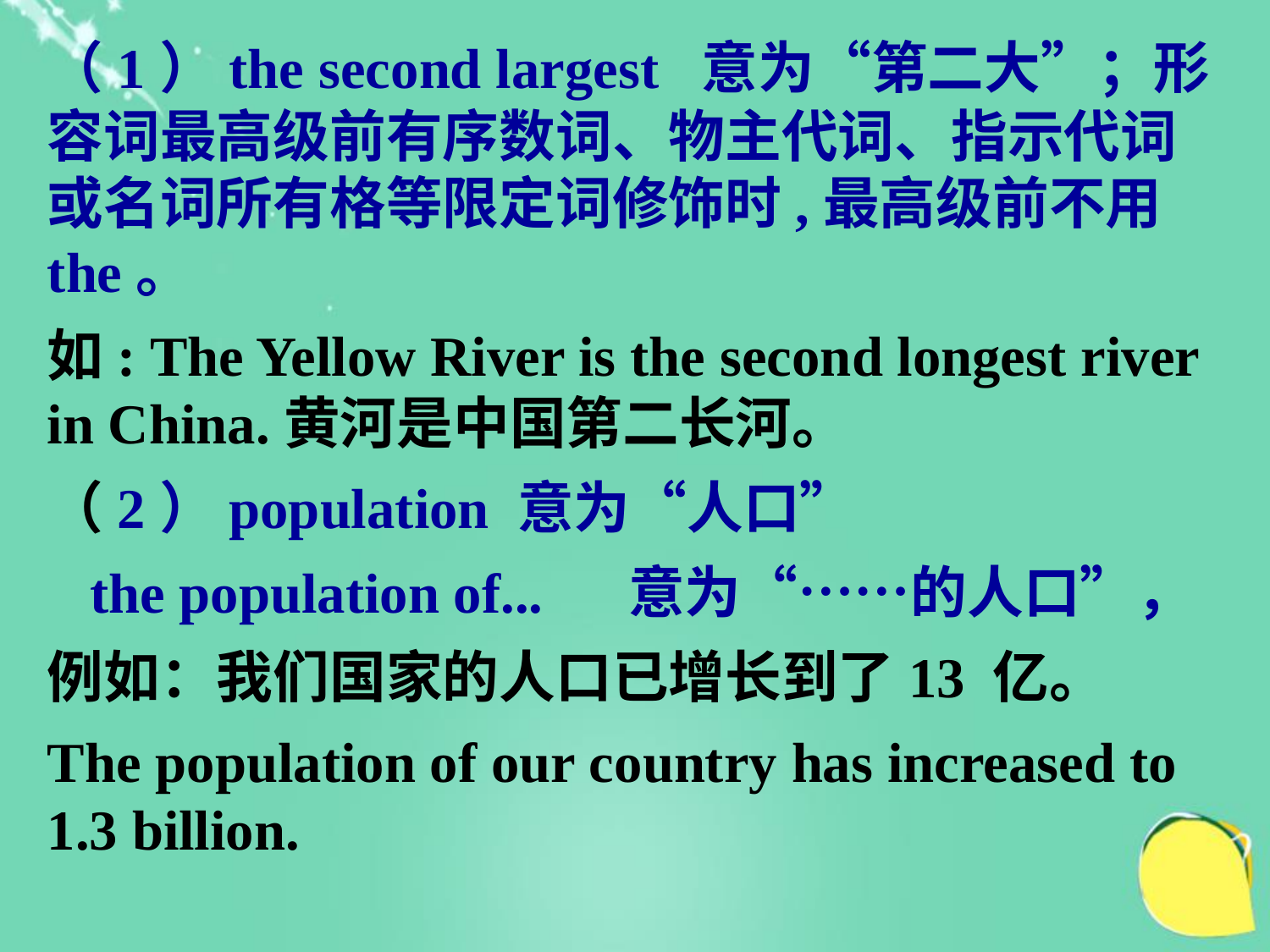

（1）the second largest  意为“第二大”；形容词最高级前有序数词、物主代词、指示代词或名词所有格等限定词修饰时,最高级前不用the。
如: The Yellow River is the second longest river in China.黄河是中国第二长河。
（2）population 意为“人口”
   the population of...     意为“……的人口”，
例如：我们国家的人口已增长到了13 亿。
The population of our country has increased to 1.3 billion.